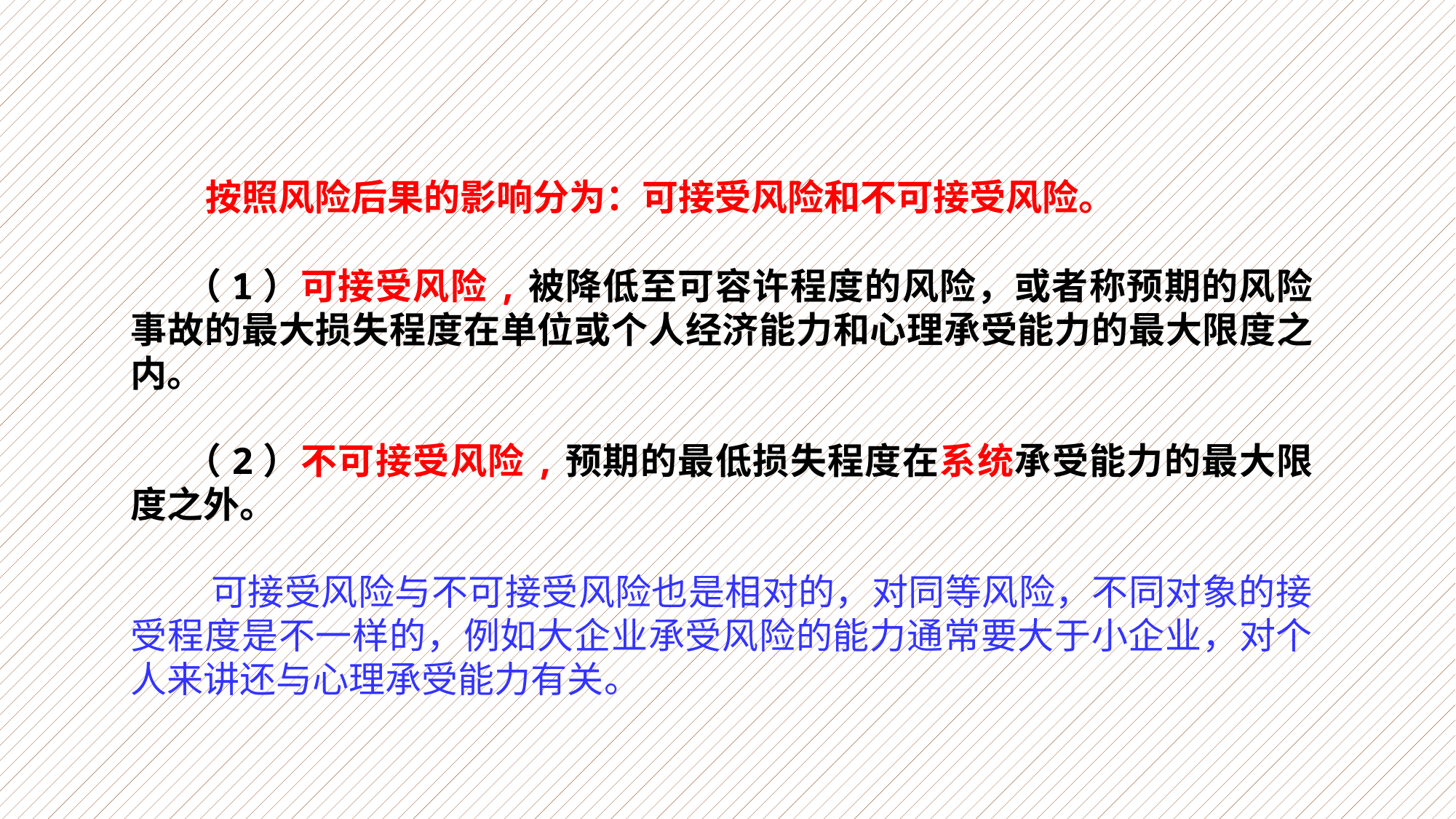

按照风险后果的影响分为：可接受风险和不可接受风险。

（1）可接受风险,被降低至可容许程度的风险，或者称预期的风险事故的最大损失程度在单位或个人经济能力和心理承受能力的最大限度之内。

（2）不可接受风险,预期的最低损失程度在系统承受能力的最大限度之外。

  可接受风险与不可接受风险也是相对的，对同等风险，不同对象的接受程度是不一样的，例如大企业承受风险的能力通常要大于小企业，对个人来讲还与心理承受能力有关。